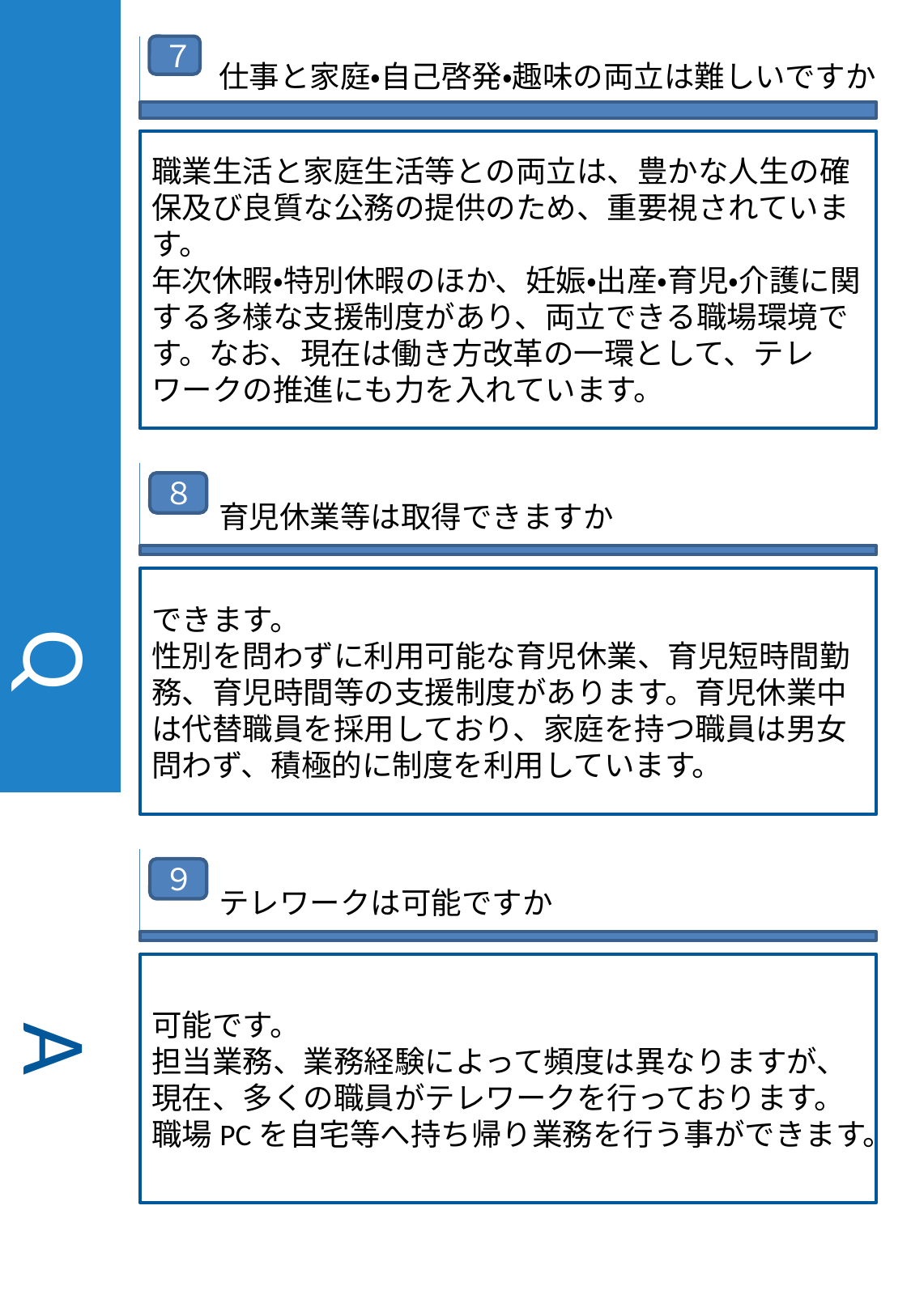

７
仕事と家庭・自己啓発・趣味の両立は難しいですか
職業生活と家庭生活等との両立は、豊かな人生の確保及び良質な公務の提供のため、重要視されています。
年次休暇・特別休暇のほか、妊娠・出産・育児・介護に関する多様な支援制度があり、両立できる職場環境です。なお、現在は働き方改革の一環として、テレワークの推進にも力を入れています。

８
育児休業等は取得できますか
できます。
性別を問わずに利用可能な育児休業、育児短時間勤務、育児時間等の支援制度があります。育児休業中は代替職員を採用しており、家庭を持つ職員は男女問わず、積極的に制度を利用しています。
　Q　&　A

９
テレワークは可能ですか
可能です。
担当業務、業務経験によって頻度は異なりますが、現在、多くの職員がテレワークを行っております。職場PCを自宅等へ持ち帰り業務を行う事ができます。